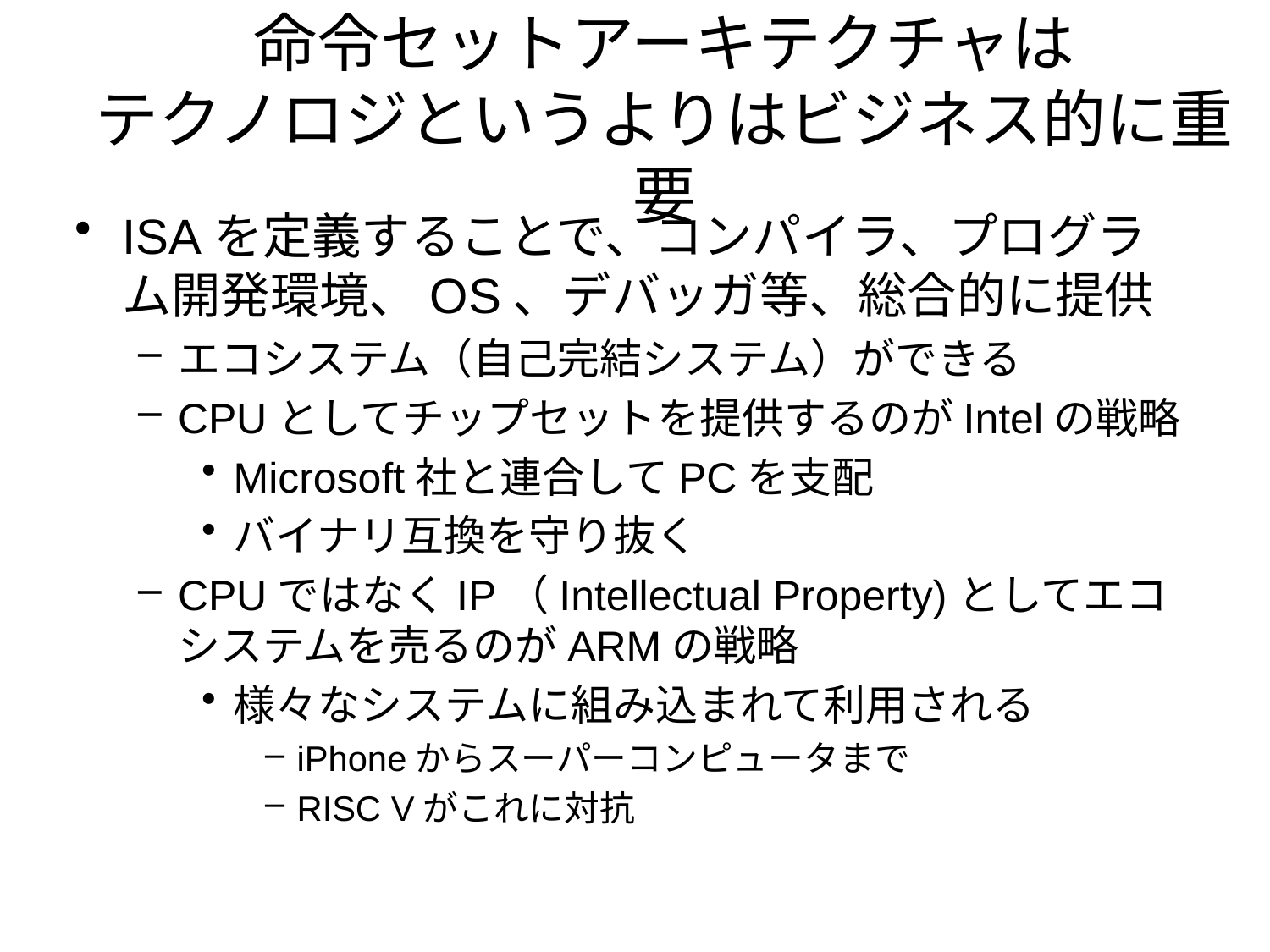

# 命令セットアーキテクチャは テクノロジというよりはビジネス的に重要
ISAを定義することで、コンパイラ、プログラム開発環境、OS、デバッガ等、総合的に提供
エコシステム（自己完結システム）ができる
CPUとしてチップセットを提供するのがIntelの戦略
Microsoft社と連合してPCを支配
バイナリ互換を守り抜く
CPUではなくIP（Intellectual Property)としてエコシステムを売るのがARMの戦略
様々なシステムに組み込まれて利用される
iPhoneからスーパーコンピュータまで
RISC Vがこれに対抗